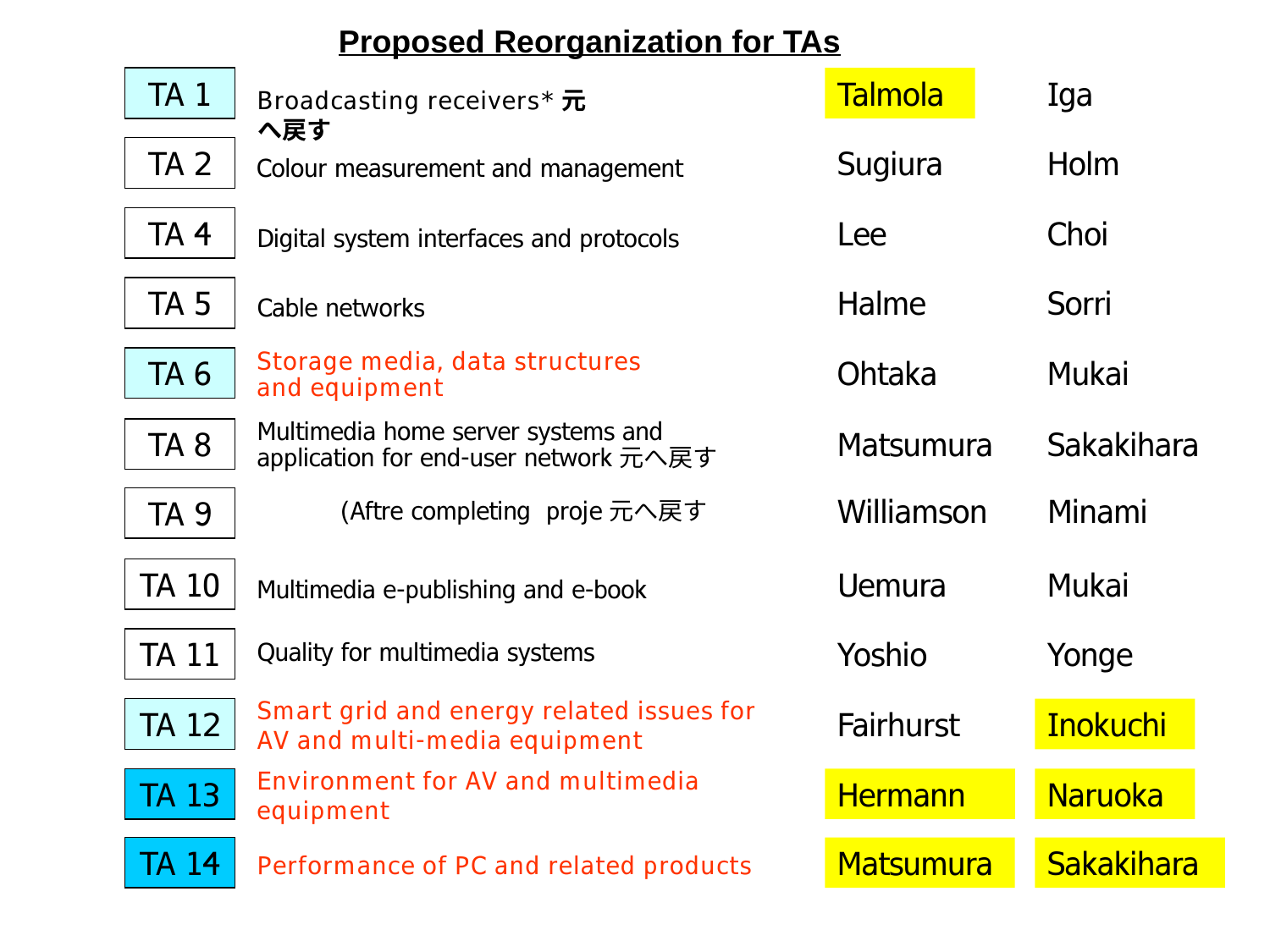

Proposed Reorganization for TAs
TA 1
Talmola
Iga

Broadcasting receivers*元へ戻す
TA 2
Sugiura
Holm
Colour measurement and management
TA 4
Lee
Choi
Digital system interfaces and protocols
TA 5
Halme
Sorri
Cable networks
Storage media, data structures
and equipment
TA 6
Ohtaka
Mukai
Multimedia home server systems and  application for end-user network元へ戻す
TA 8
Matsumura
Sakakihara
Williamson
Minami
TA 9
(Aftre completing  proje元へ戻す
TA 10
Uemura
Mukai
Multimedia e-publishing and e-book
TA 11
Yoshio
Yonge
Quality for multimedia systems
Smart grid and energy related issues for AV and multi-media equipment
TA 12
Fairhurst
Inokuchi
Environment for AV and multimedia equipment
TA 13
Hermann
Naruoka
TA 14
Matsumura
Sakakihara
Performance of PC and related products